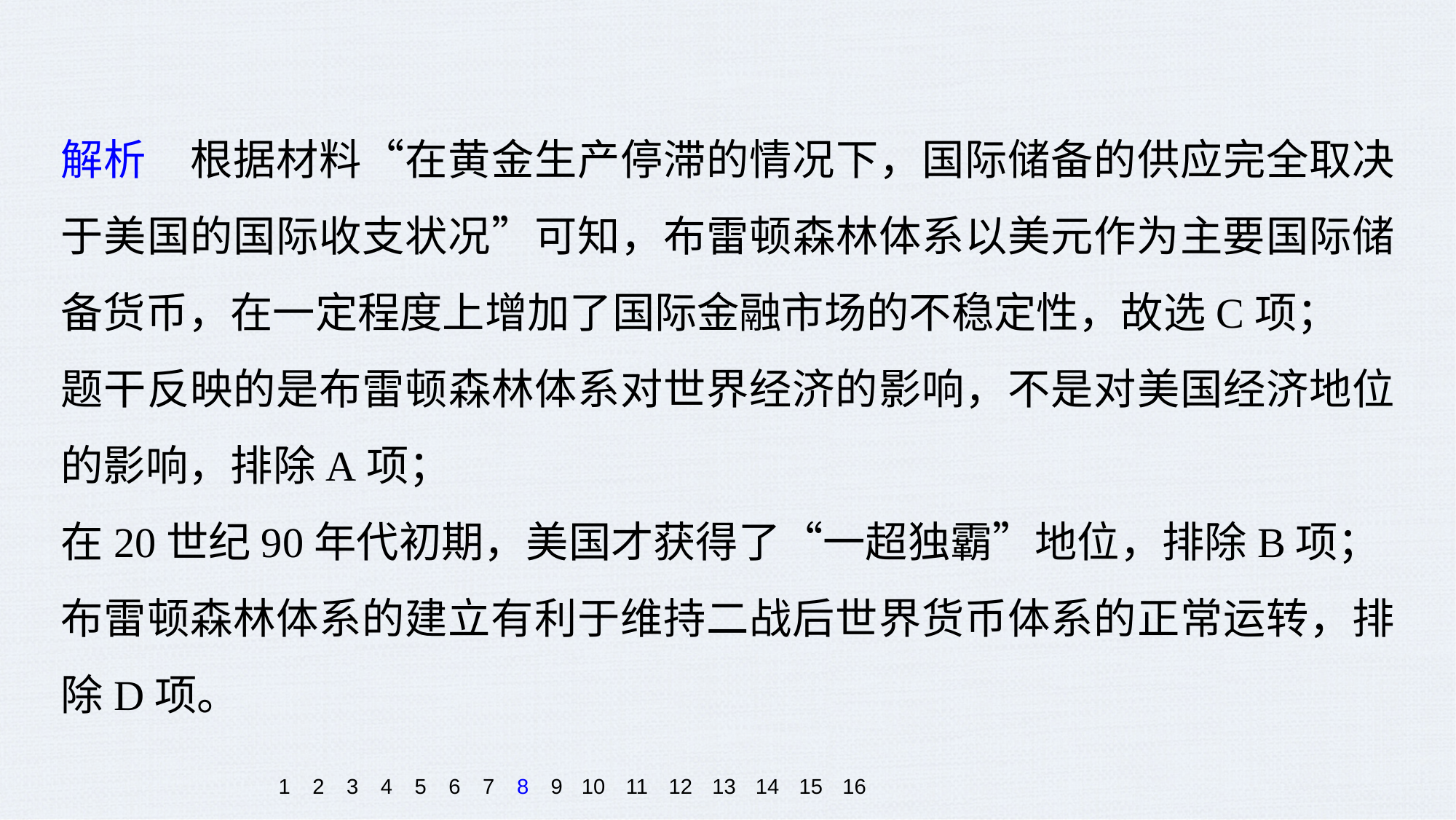

解析　根据材料“在黄金生产停滞的情况下，国际储备的供应完全取决于美国的国际收支状况”可知，布雷顿森林体系以美元作为主要国际储备货币，在一定程度上增加了国际金融市场的不稳定性，故选C项；
题干反映的是布雷顿森林体系对世界经济的影响，不是对美国经济地位的影响，排除A项；
在20世纪90年代初期，美国才获得了“一超独霸”地位，排除B项；
布雷顿森林体系的建立有利于维持二战后世界货币体系的正常运转，排除D项。
1
2
3
4
5
6
7
8
9
10
11
12
13
14
15
16